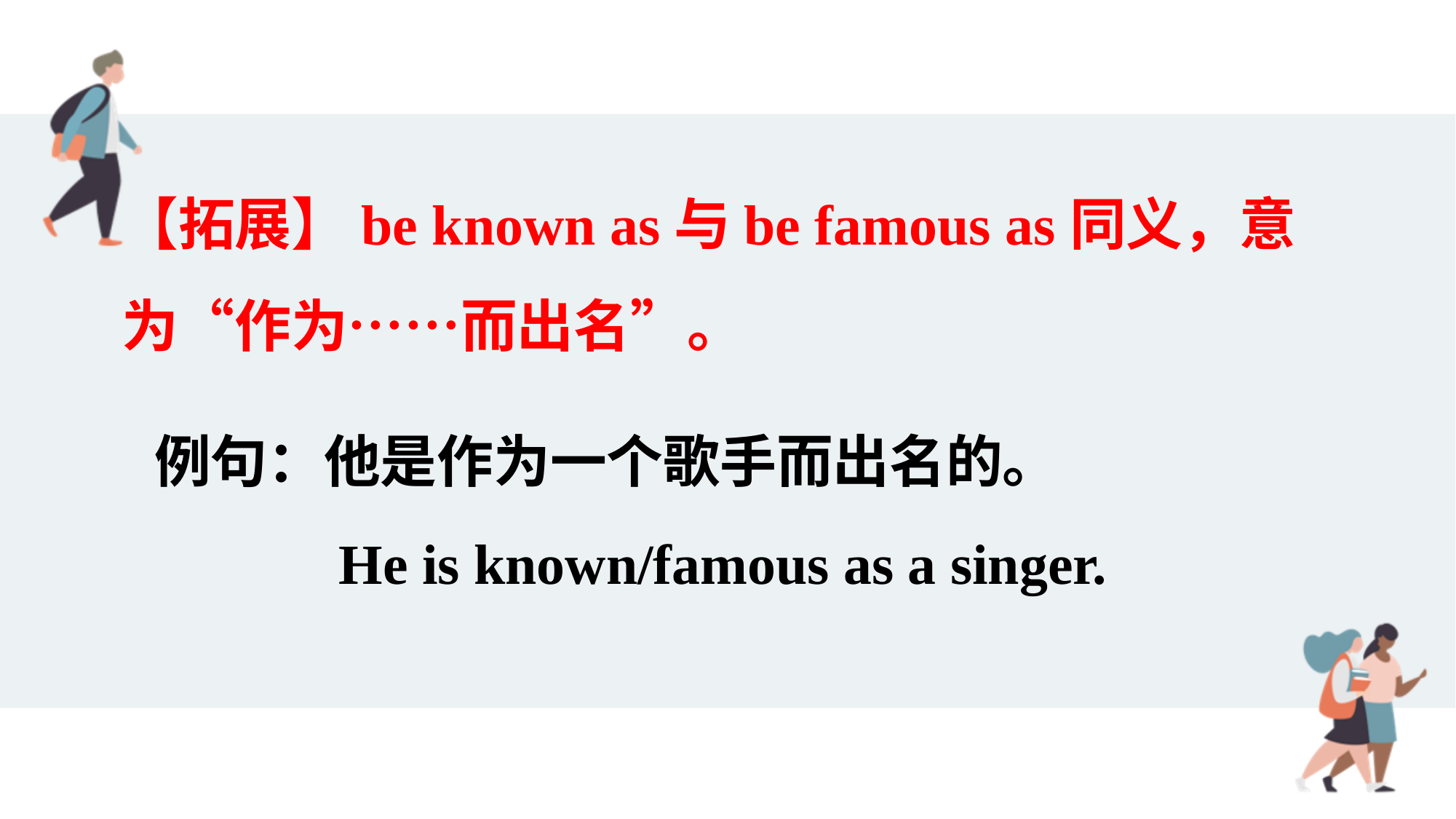

【拓展】be known as与be famous as同义，意为“作为……而出名”。
例句：他是作为一个歌手而出名的。
             He is known/famous as a singer.